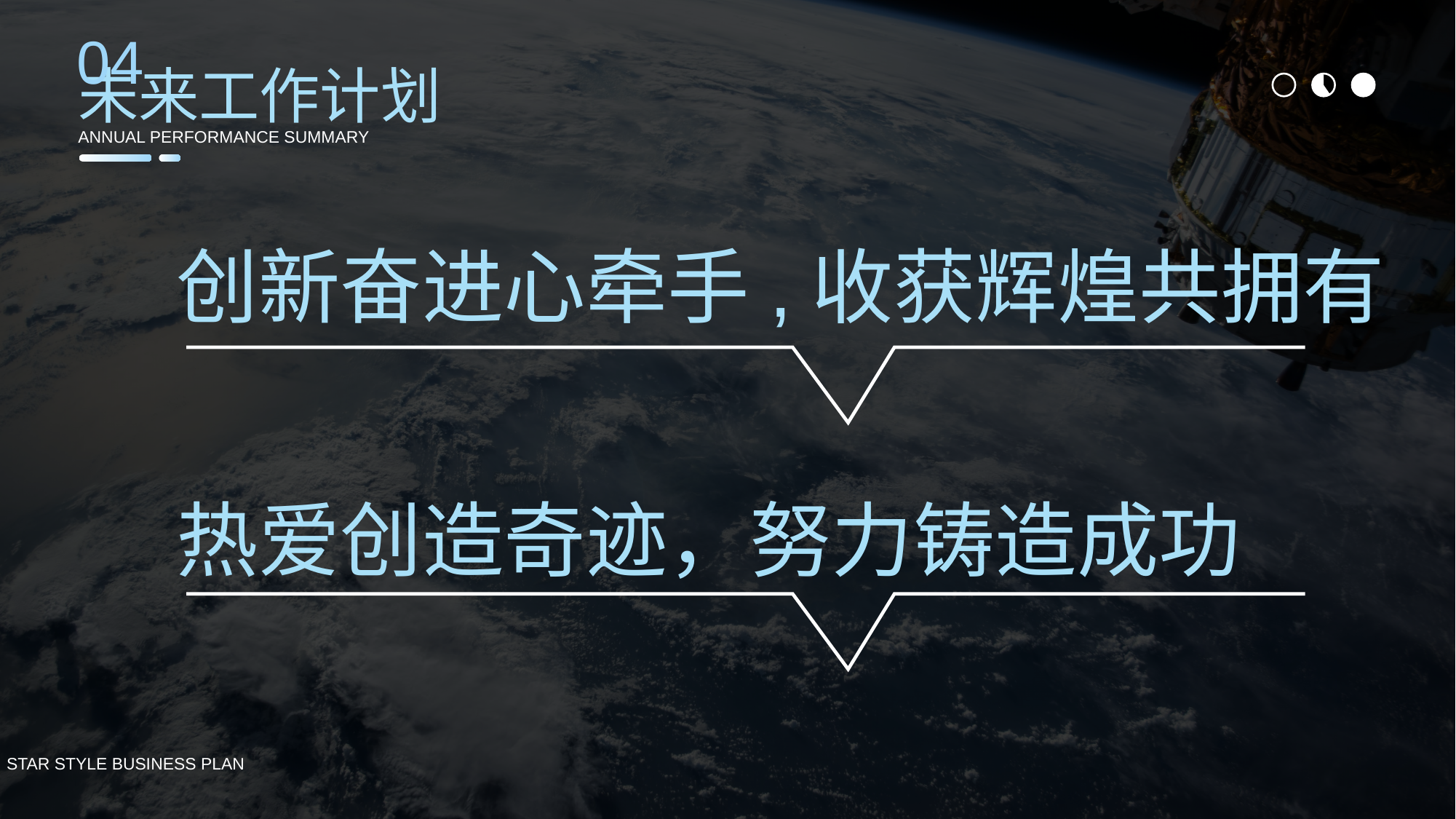

04
未来工作计划

ANNUAL PERFORMANCE SUMMARY

创新奋进心牵手,收获辉煌共拥有

热爱创造奇迹，努力铸造成功

STAR STYLE BUSINESS PLAN